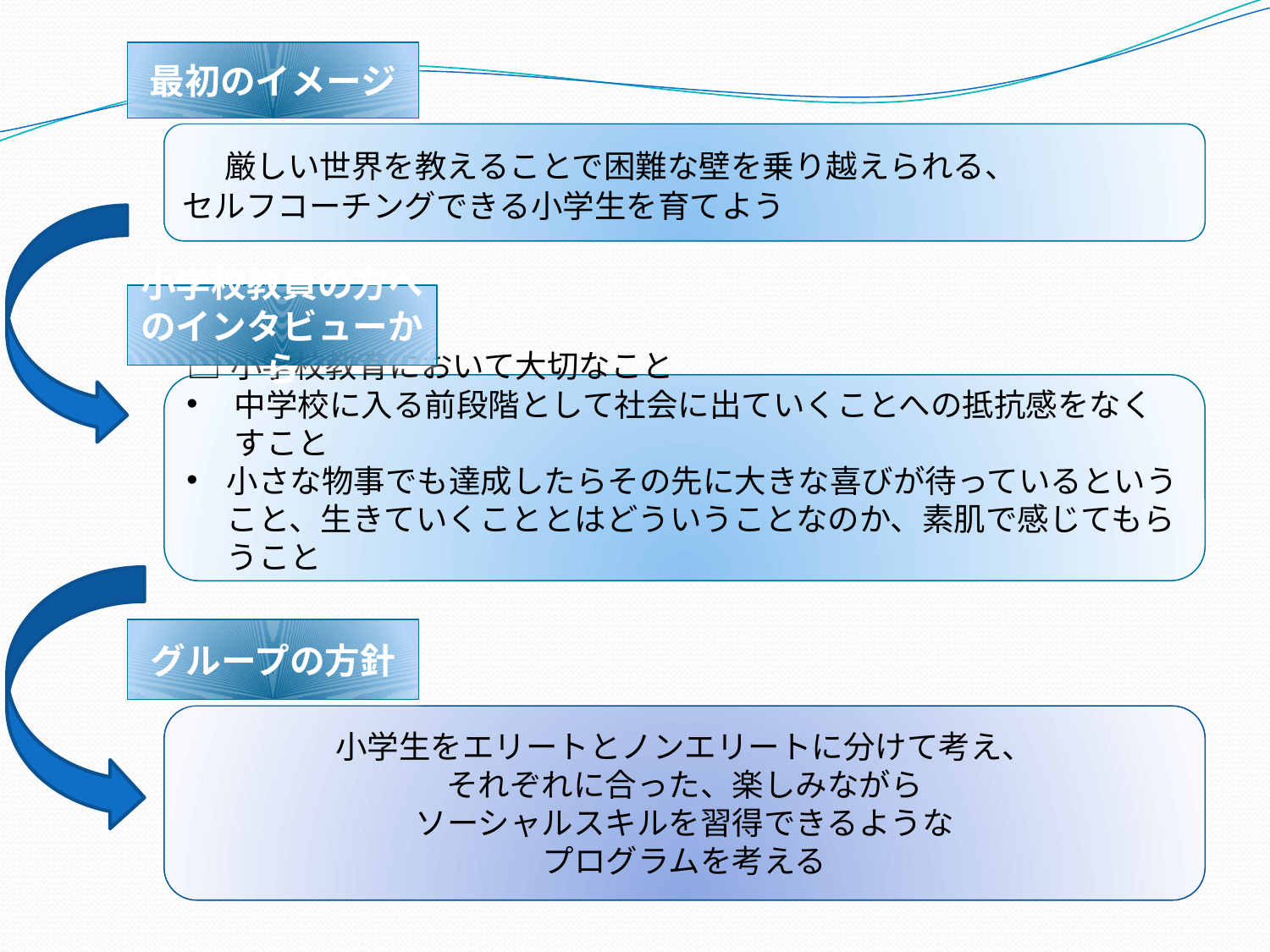

最初のイメージ
　厳しい世界を教えることで困難な壁を乗り越えられる、
セルフコーチングできる小学生を育てよう

小学校教員の方へのインタビューから
□小学校教育において大切なこと
中学校に入る前段階として社会に出ていくことへの抵抗感をなくすこと
小さな物事でも達成したらその先に大きな喜びが待っているということ、生きていくこととはどういうことなのか、素肌で感じてもらうこと

グループの方針
小学生をエリートとノンエリートに分けて考え、
それぞれに合った、楽しみながら
ソーシャルスキルを習得できるような
プログラムを考える